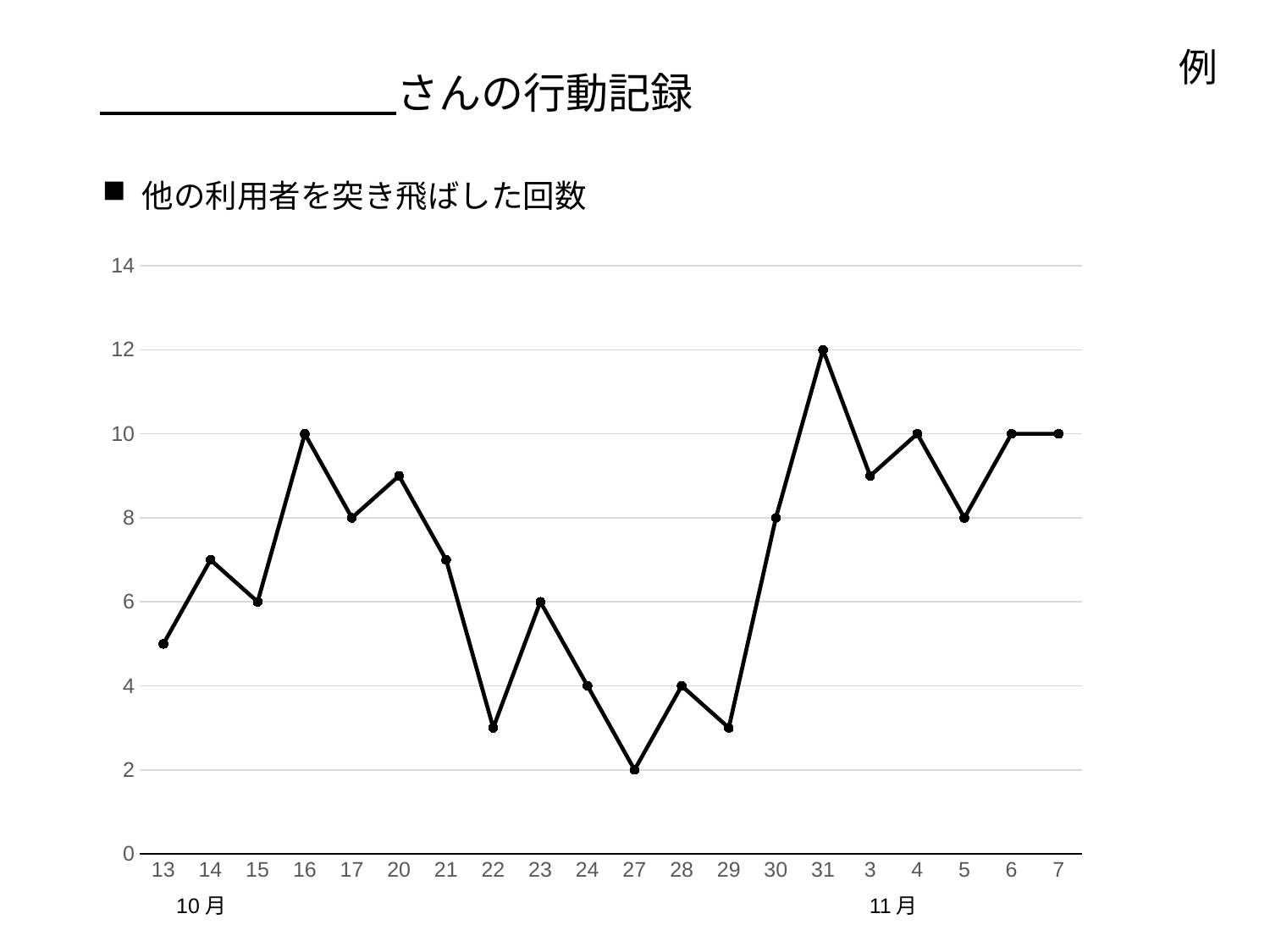

例
# さんの行動記録
他の利用者を突き飛ばした回数

### Chart

| Category | 系列 1 | 列1 | 列2 |
|---|---|---|---|
| 13 | 5.0 | None | None |
| 14 | 7.0 | None | None |
| 15 | 6.0 | None | None |
| 16 | 10.0 | None | None |
| 17 | 8.0 | None | None |
| 20 | 9.0 | None | None |
| 21 | 7.0 | None | None |
| 22 | 3.0 | None | None |
| 23 | 6.0 | None | None |
| 24 | 4.0 | None | None |
| 27 | 2.0 | None | None |
| 28 | 4.0 | None | None |
| 29 | 3.0 | None | None |
| 30 | 8.0 | None | None |
| 31 | 12.0 | None | None |
| 3 | 9.0 | None | None |
| 4 | 10.0 | None | None |
| 5 | 8.0 | None | None |
| 6 | 10.0 | None | None |
| 7 | 10.0 | None | None |
10月
11月